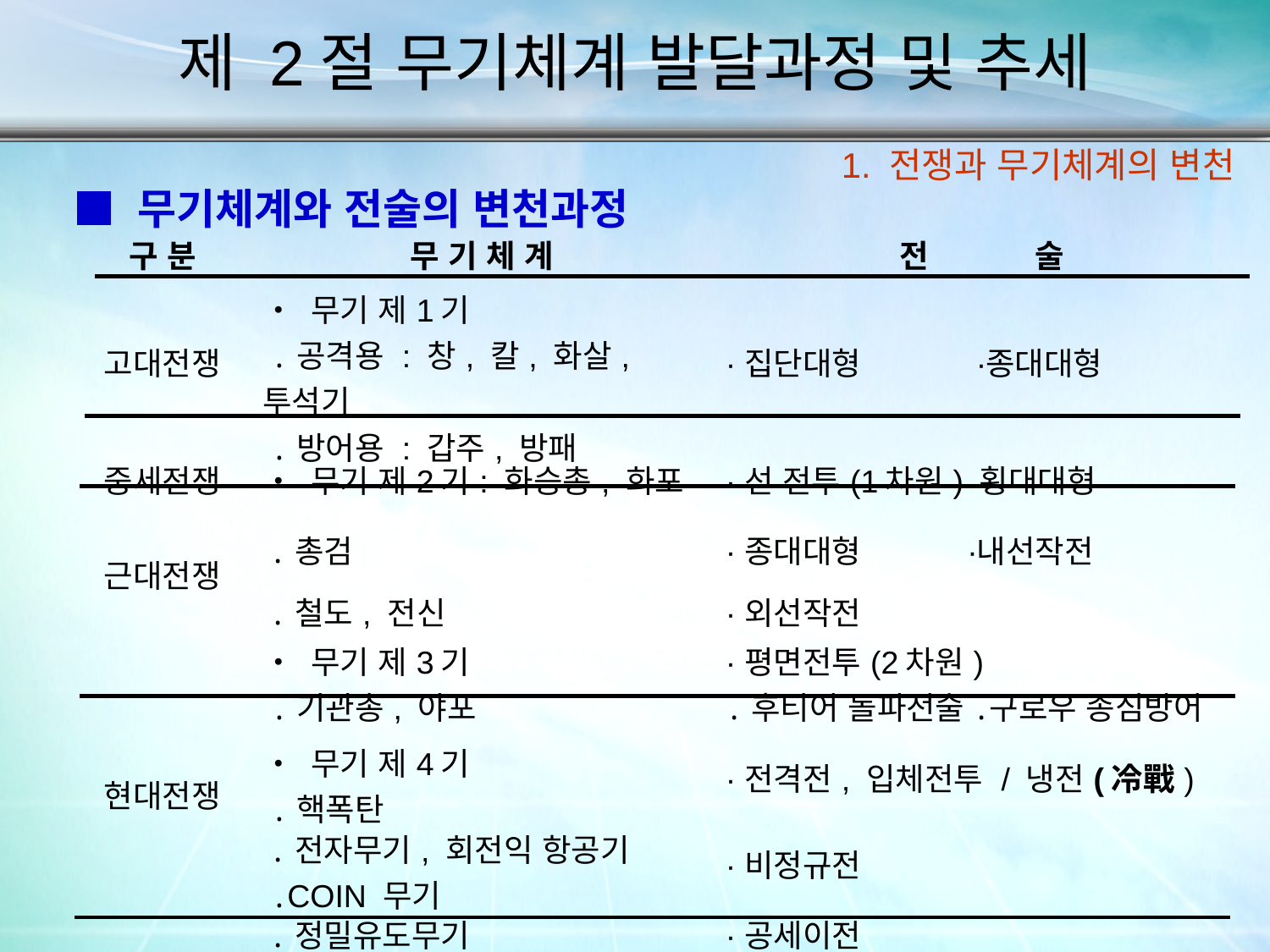

제 2절 무기체계 발달과정 및 추세
1. 전쟁과 무기체계의 변천
■ 무기체계와 전술의 변천과정
| 구 분 | 무 기 체 계 | 전 술 |
| --- | --- | --- |
| 고대전쟁 | • 무기 제1기 ․공격용 : 창, 칼, 화살, 투석기 ․방어용 : 갑주, 방패 | ∙집단대형 ∙종대대형 |
| 중세전쟁 | • 무기 제2기: 화승총, 화포 | ∙선 전투(1차원) 횡대대형 |
| 근대전쟁 | ․총검 | ∙종대대형 ∙내선작전 |
|  | ․철도, 전신 | ∙외선작전 |
| 현대전쟁 | • 무기 제3기 ․기관총, 야포 | ∙평면전투(2차원) ․후티어 돌파전술 ․구로우 종심방어 |
|  | • 무기 제4기 ․핵폭탄 | ∙전격전, 입체전투 / 냉전(冷戰) |
|  | ․전자무기, 회전익 항공기 ․COIN 무기 | ∙비정규전 |
|  | ․정밀유도무기 | ∙공세이전 |